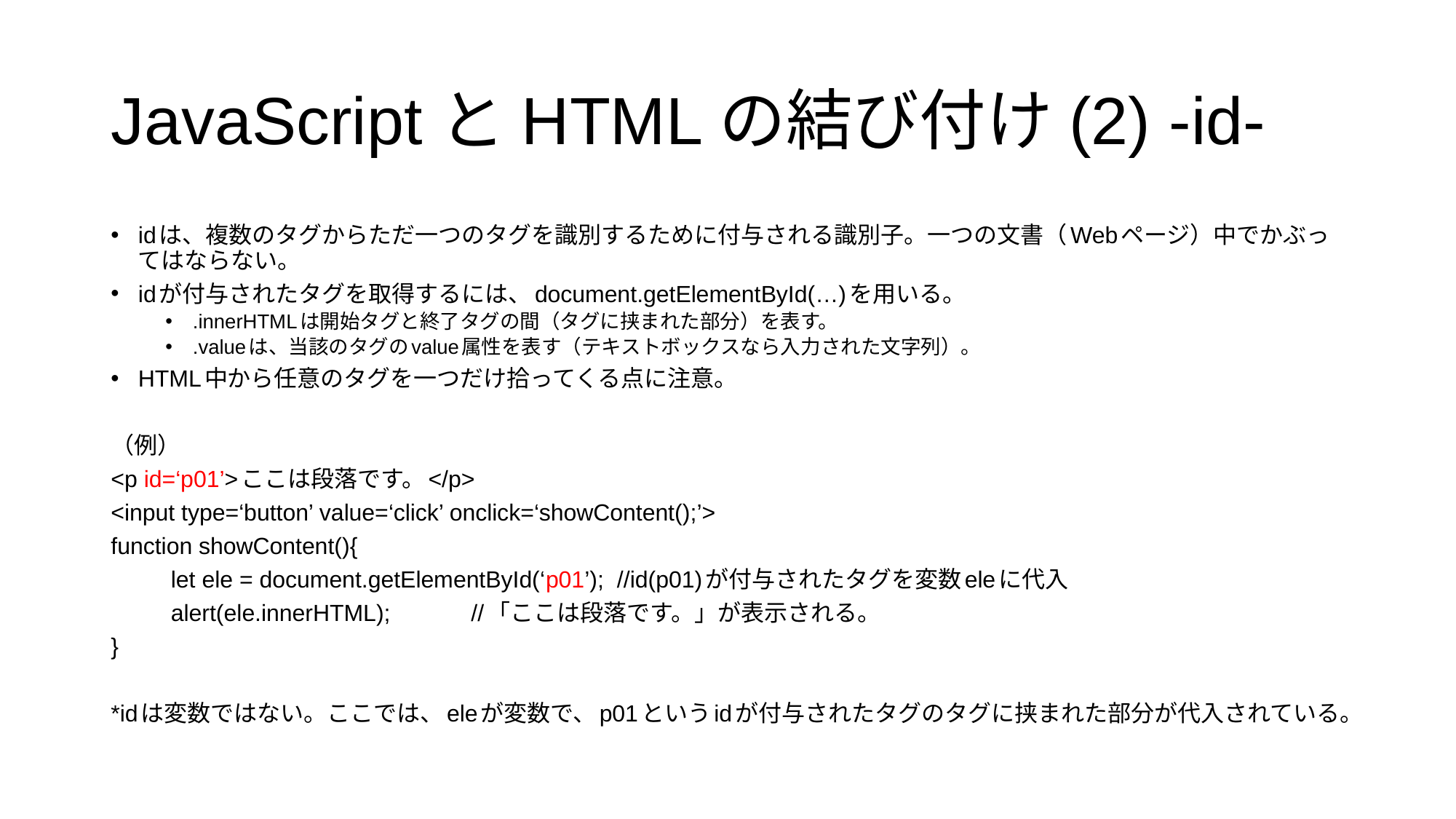

# JavaScriptとHTMLの結び付け(2) -id-
idは、複数のタグからただ一つのタグを識別するために付与される識別子。一つの文書（Webページ）中でかぶってはならない。
idが付与されたタグを取得するには、document.getElementById(…)を用いる。
.innerHTMLは開始タグと終了タグの間（タグに挟まれた部分）を表す。
.valueは、当該のタグのvalue属性を表す（テキストボックスなら入力された文字列）。
HTML中から任意のタグを一つだけ拾ってくる点に注意。

（例）
<p id=‘p01’>ここは段落です。</p>
<input type=‘button’ value=‘click’ onclick=‘showContent();’>
function showContent(){
	let ele = document.getElementById(‘p01’);  //id(p01)が付与されたタグを変数eleに代入
  	alert(ele.innerHTML);		//「ここは段落です。」が表示される。
}

*idは変数ではない。ここでは、eleが変数で、p01というidが付与されたタグのタグに挟まれた部分が代入されている。